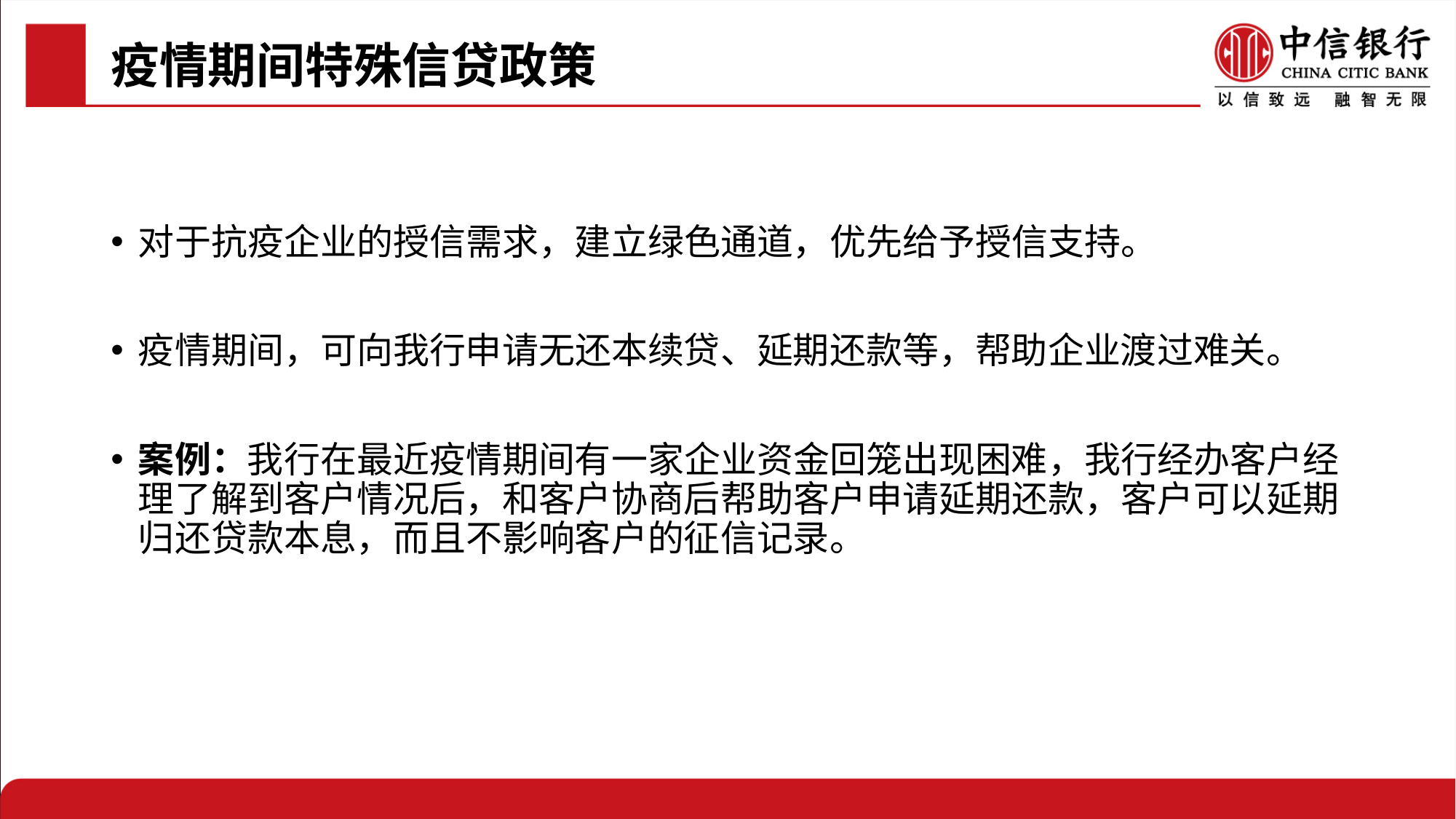

# 疫情期间特殊信贷政策
对于抗疫企业的授信需求，建立绿色通道，优先给予授信支持。

疫情期间，可向我行申请无还本续贷、延期还款等，帮助企业渡过难关。

案例：我行在最近疫情期间有一家企业资金回笼出现困难，我行经办客户经理了解到客户情况后，和客户协商后帮助客户申请延期还款，客户可以延期归还贷款本息，而且不影响客户的征信记录。
22